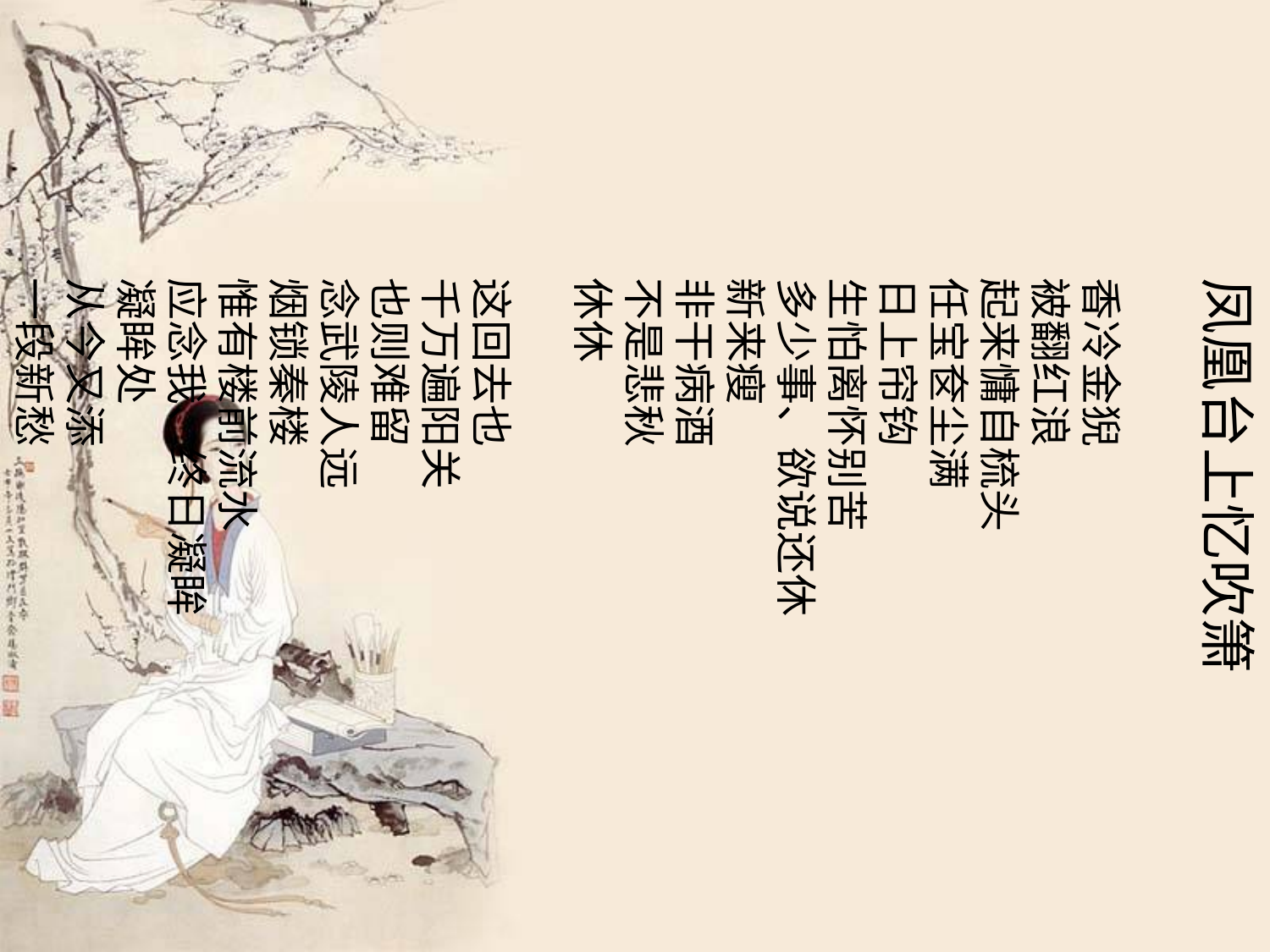

凤凰台上忆吹箫

香冷金猊
被翻红浪
起来慵自梳头
任宝奁尘满
日上帘钩
生怕离怀别苦
多少事、欲说还休
新来瘦
非干病酒
不是悲秋
休休
这回去也
千万遍阳关
也则难留
念武陵人远
烟锁秦楼
惟有楼前流水
应念我、终日凝眸
凝眸处
从今又添
一段新愁